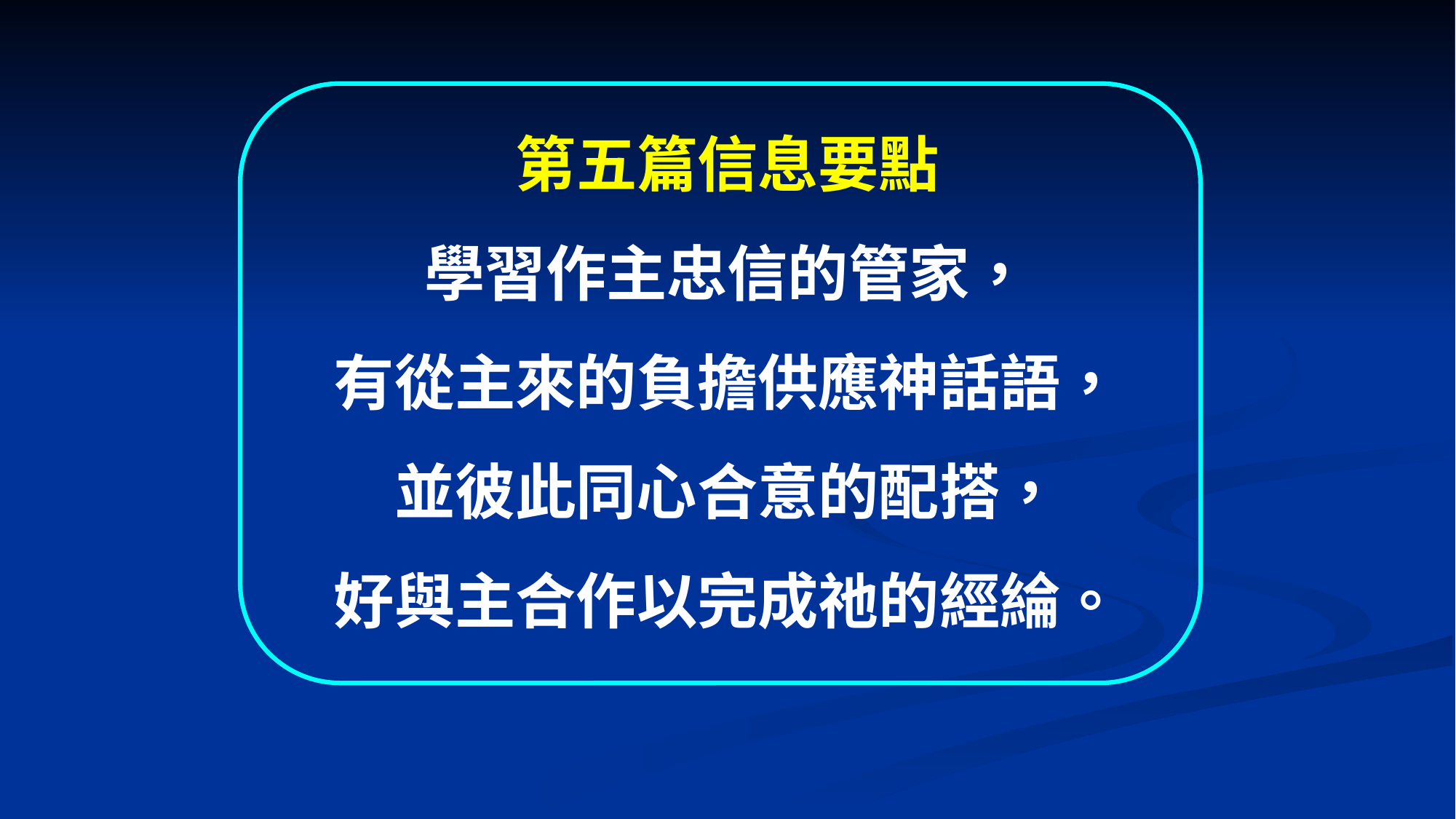

第五篇信息要點
學習作主忠信的管家，
有從主來的負擔供應神話語，
並彼此同心合意的配搭，
好與主合作以完成祂的經綸。